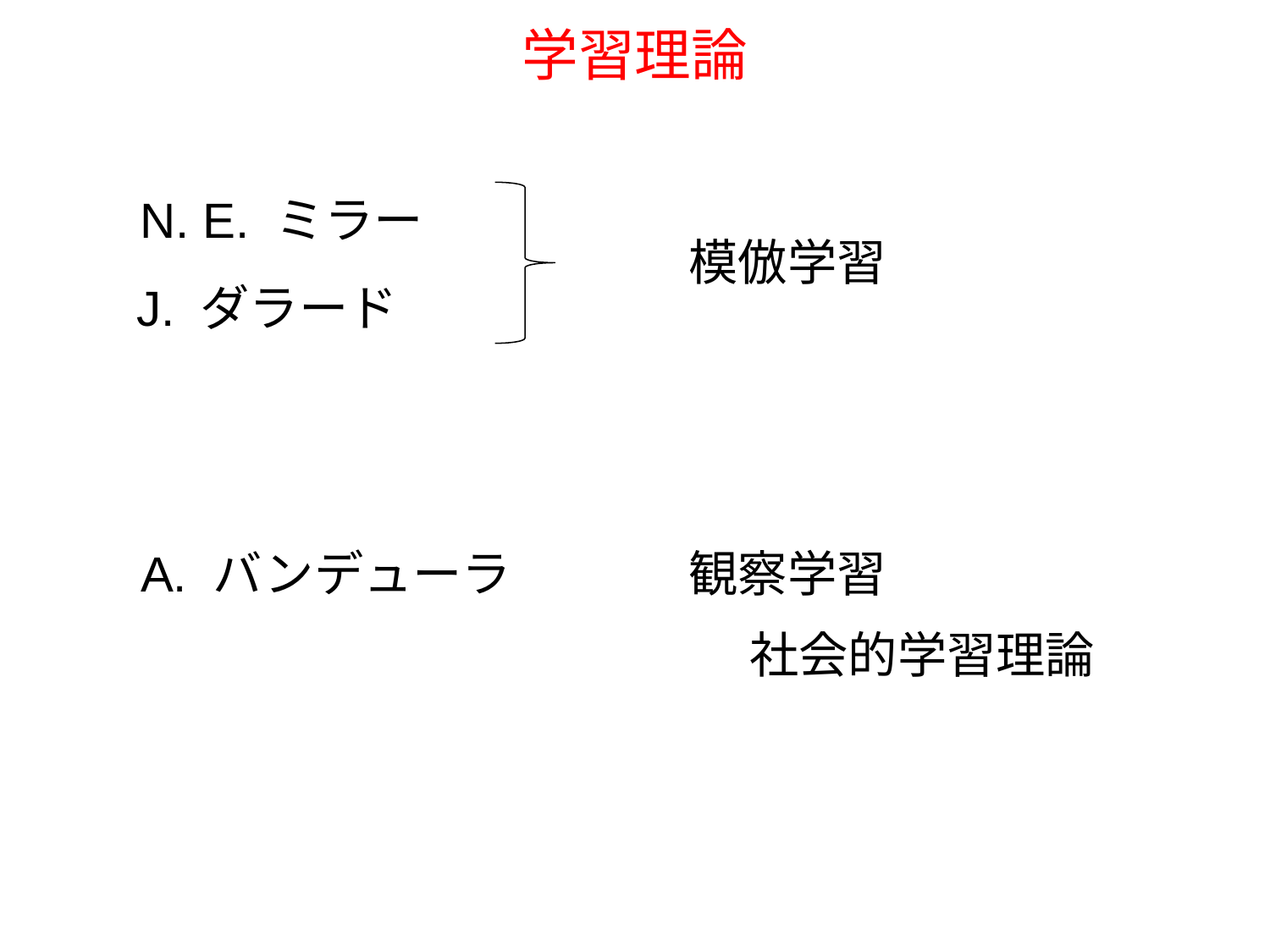

# 学習理論
N. E. ミラー

模倣学習
J. ダラード
A. バンデューラ
観察学習
社会的学習理論